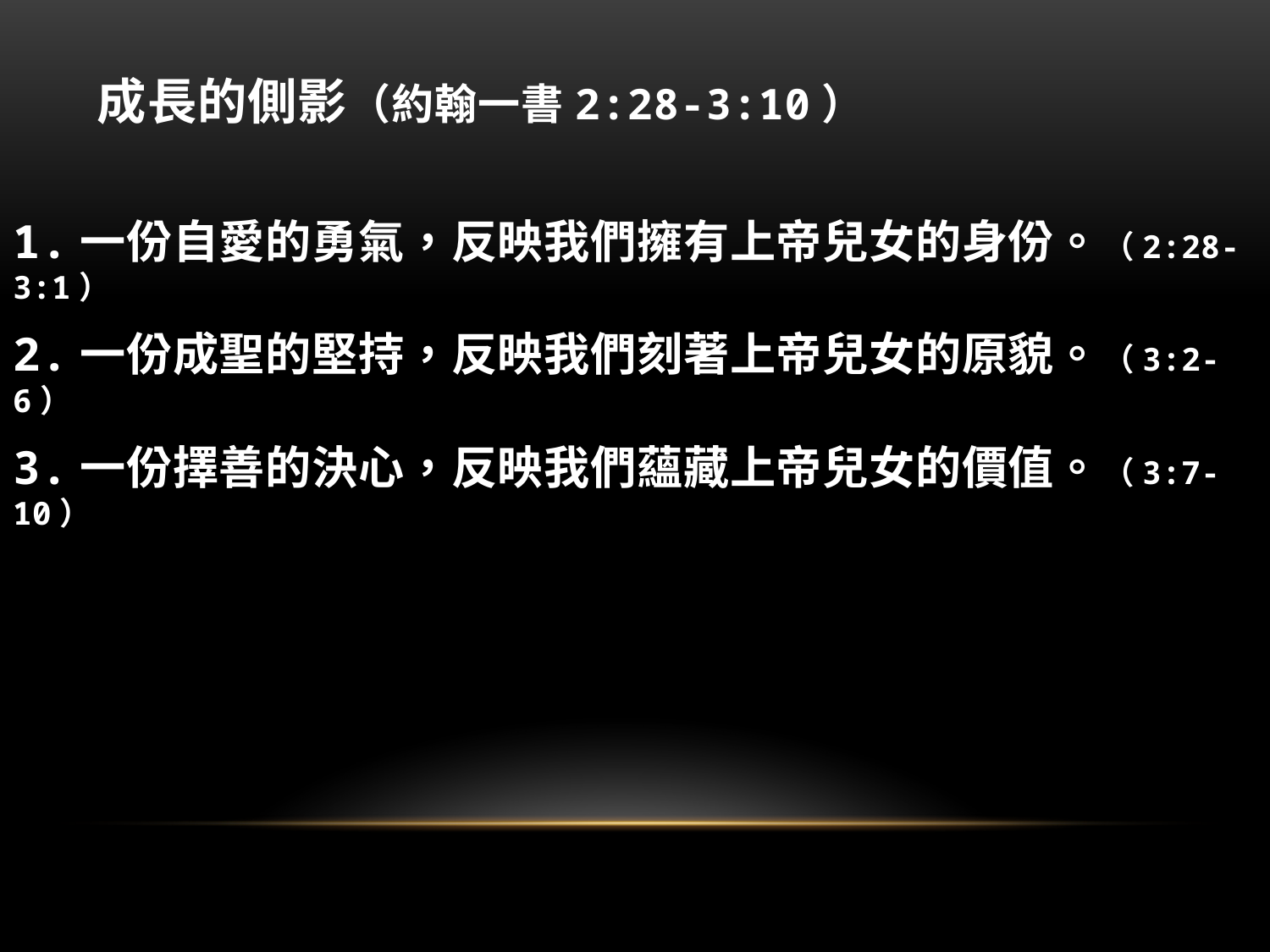

# 成長的側影（約翰一書2:28-3:10）
1.一份自愛的勇氣，反映我們擁有上帝兒女的身份。（2:28-3:1）
2.一份成聖的堅持，反映我們刻著上帝兒女的原貌。（3:2-6）
3.一份擇善的決心，反映我們蘊藏上帝兒女的價值。（3:7-10）